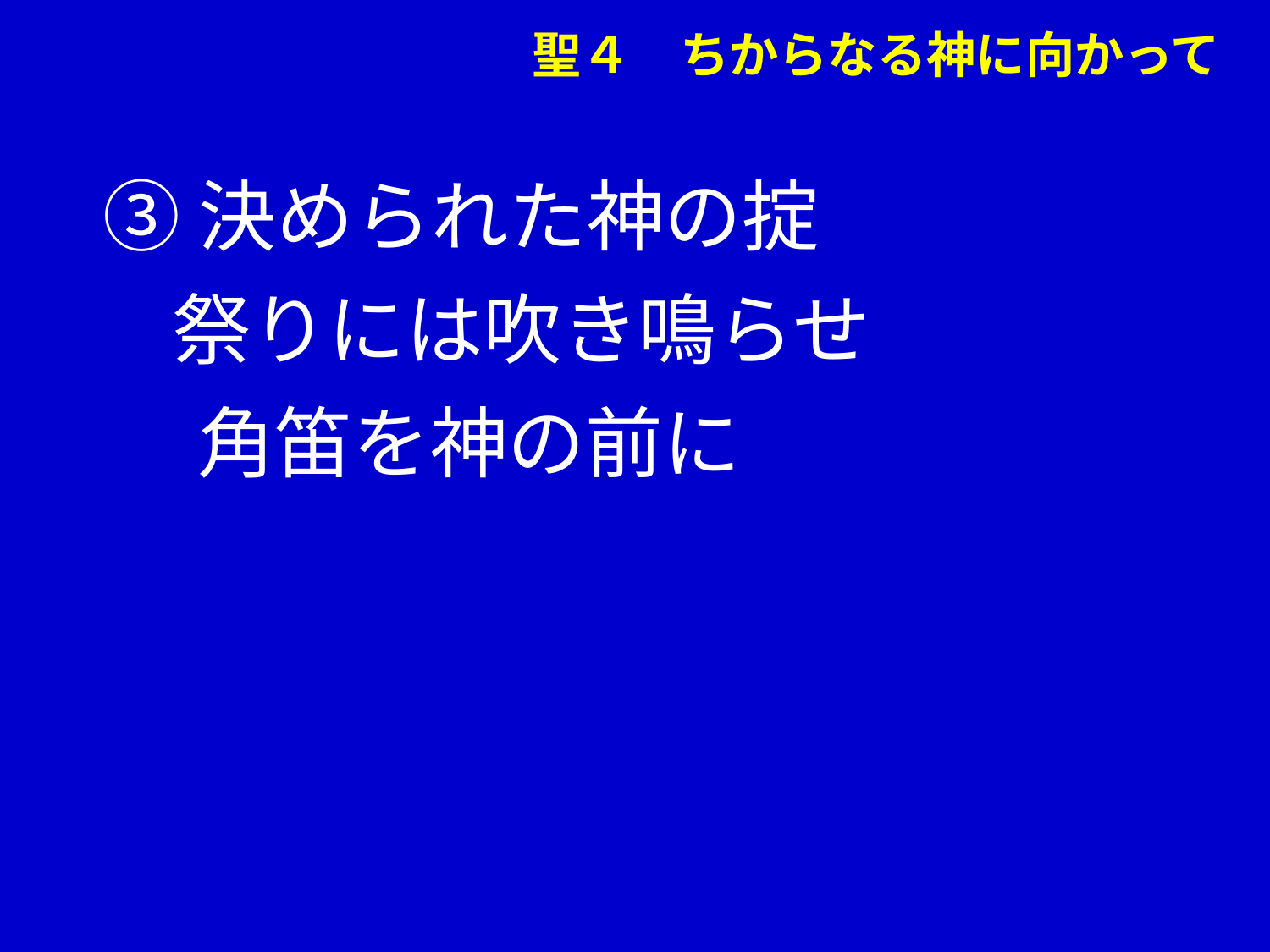

聖４　ちからなる神に向かって
③決められた神の掟
   祭りには吹き鳴らせ
　 角笛を神の前に